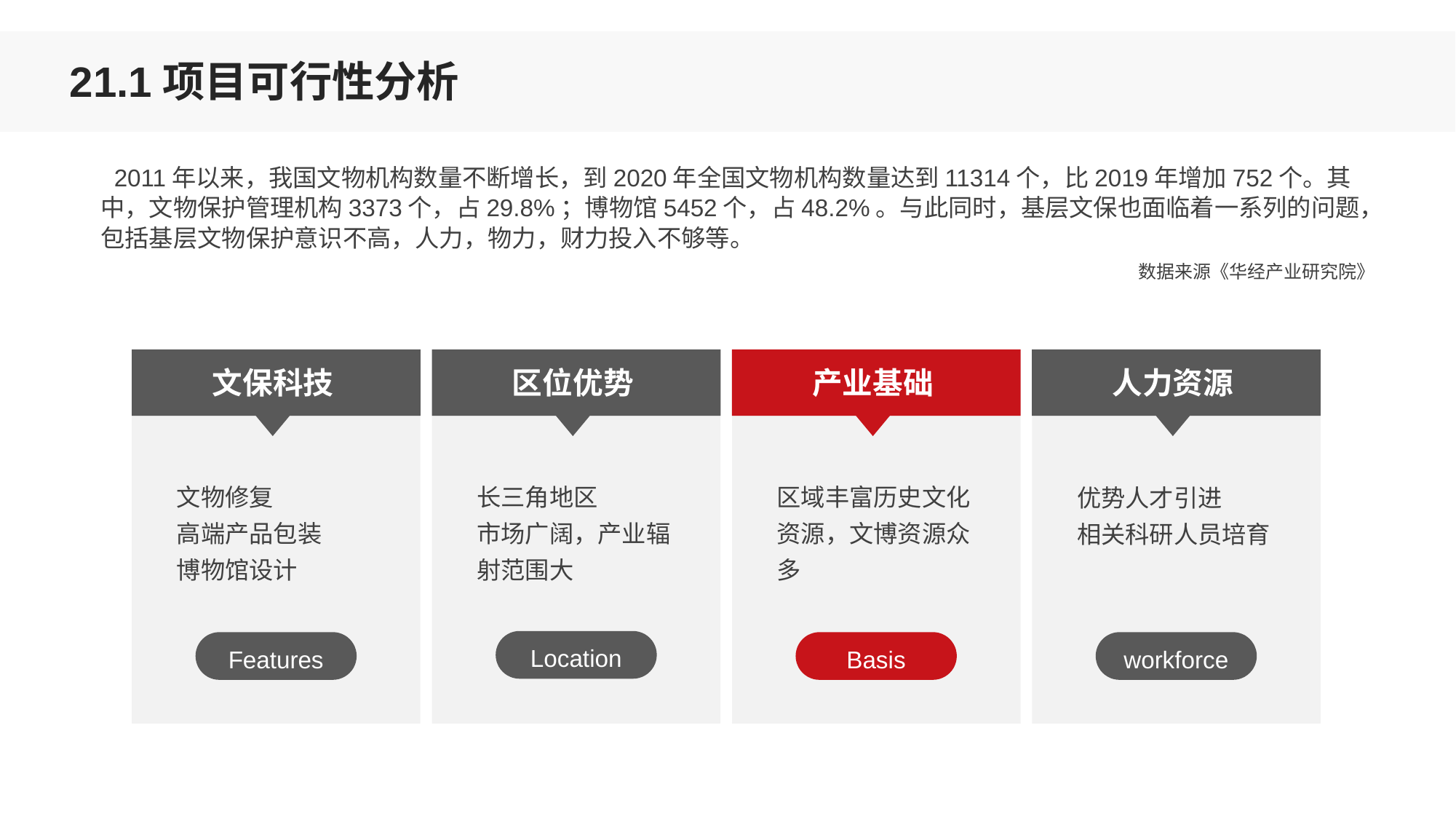

21.1项目可行性分析
  2011年以来，我国文物机构数量不断增长，到2020年全国文物机构数量达到11314个，比2019年增加752个。其中，文物保护管理机构3373个，占29.8%；博物馆5452个，占48.2%。与此同时，基层文保也面临着一系列的问题，包括基层文物保护意识不高，人力，物力，财力投入不够等。
数据来源《华经产业研究院》

文保科技
区位优势
产业基础
人力资源
文物修复
高端产品包装
博物馆设计
长三角地区
市场广阔，产业辐射范围大
区域丰富历史文化资源，文博资源众多

优势人才引进
相关科研人员培育

Location
Features
Basis
workforce